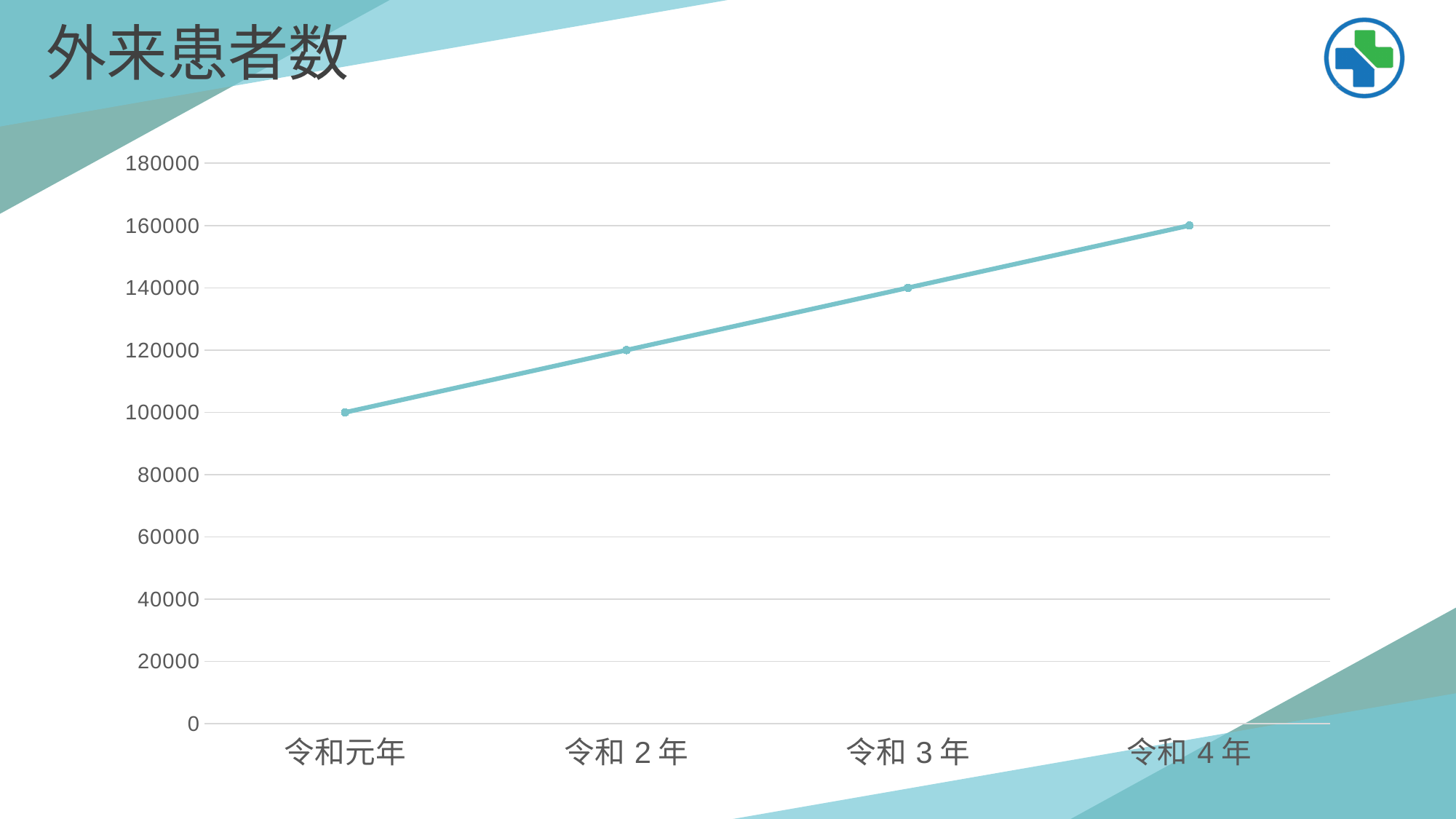

# 外来患者数

### Chart

| Category | 系列 1 |
|---|---|
| 令和元年 | 100000.0 |
| 令和2年 | 120000.0 |
| 令和3年 | 140000.0 |
| 令和4年 | 160000.0 |